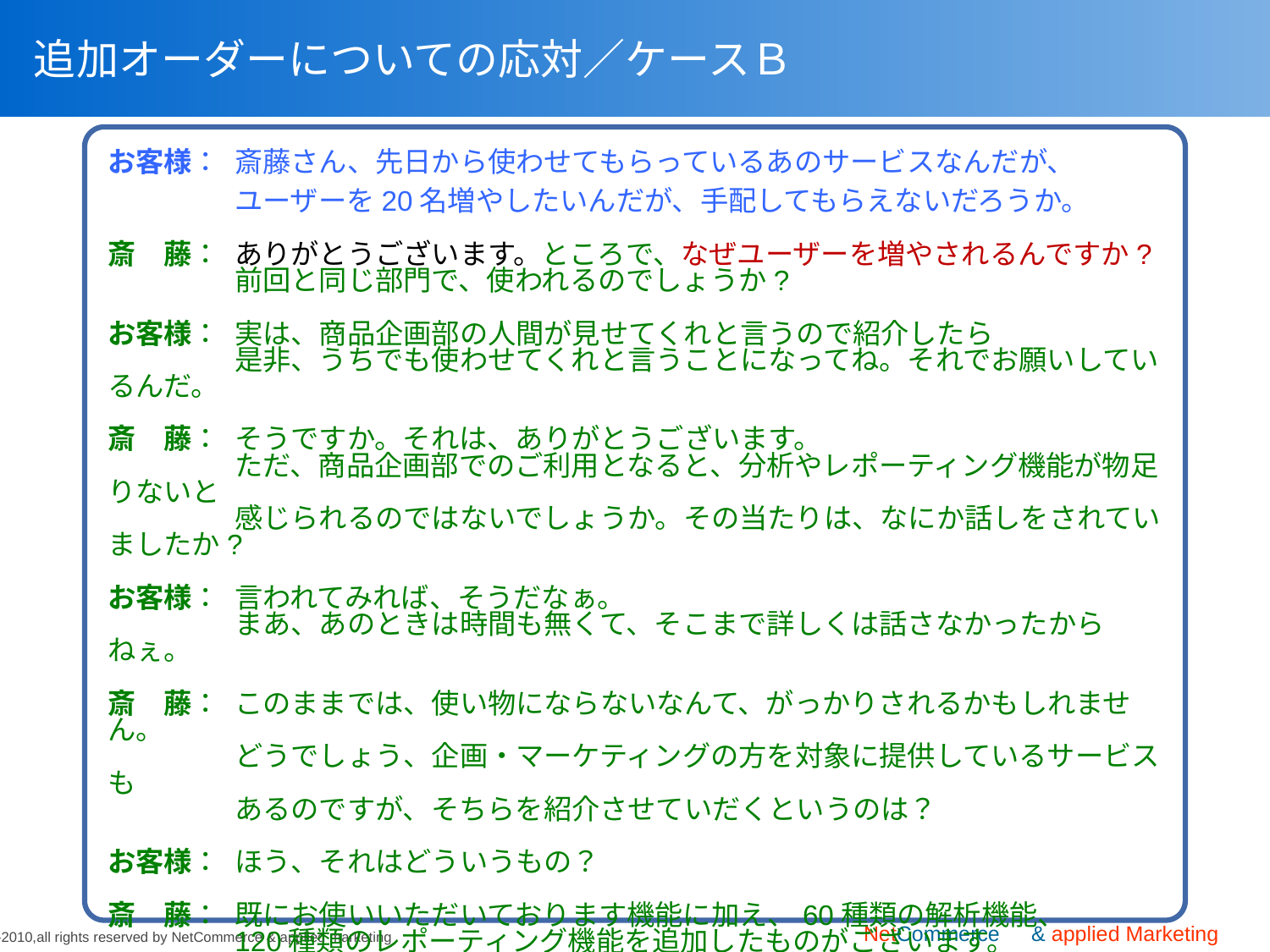

# 追加オーダーについての応対／ケースＢ

お客様：	斎藤さん、先日から使わせてもらっているあのサービスなんだが、
	ユーザーを20名増やしたいんだが、手配してもらえないだろうか。

斎　藤：	ありがとうございます。ところで、なぜユーザーを増やされるんですか?
	前回と同じ部門で、使われるのでしょうか?

お客様：	実は、商品企画部の人間が見せてくれと言うので紹介したら
	是非、うちでも使わせてくれと言うことになってね。それでお願いしているんだ。

斎　藤：	そうですか。それは、ありがとうございます。
	ただ、商品企画部でのご利用となると、分析やレポーティング機能が物足りないと
	感じられるのではないでしょうか。その当たりは、なにか話しをされていましたか?

お客様：	言われてみれば、そうだなぁ。
	まあ、あのときは時間も無くて、そこまで詳しくは話さなかったからねぇ。

斎　藤：	このままでは、使い物にならないなんて、がっかりされるかもしれません。
	どうでしょう、企画・マーケティングの方を対象に提供しているサービスも
	あるのですが、そちらを紹介させていだくというのは？

お客様：	ほう、それはどういうもの？

斎　藤：	既にお使いいただいております機能に加え、60種類の解析機能、
	120種類のレポーティング機能を追加したものがございます。

お客様：	なるほど、それはいいねぇ。一度詳しく話を聞かせてもらえないだろうか。

斎　藤：	承知いたしました。それでは、明日改めて、デモの準備をして伺います。